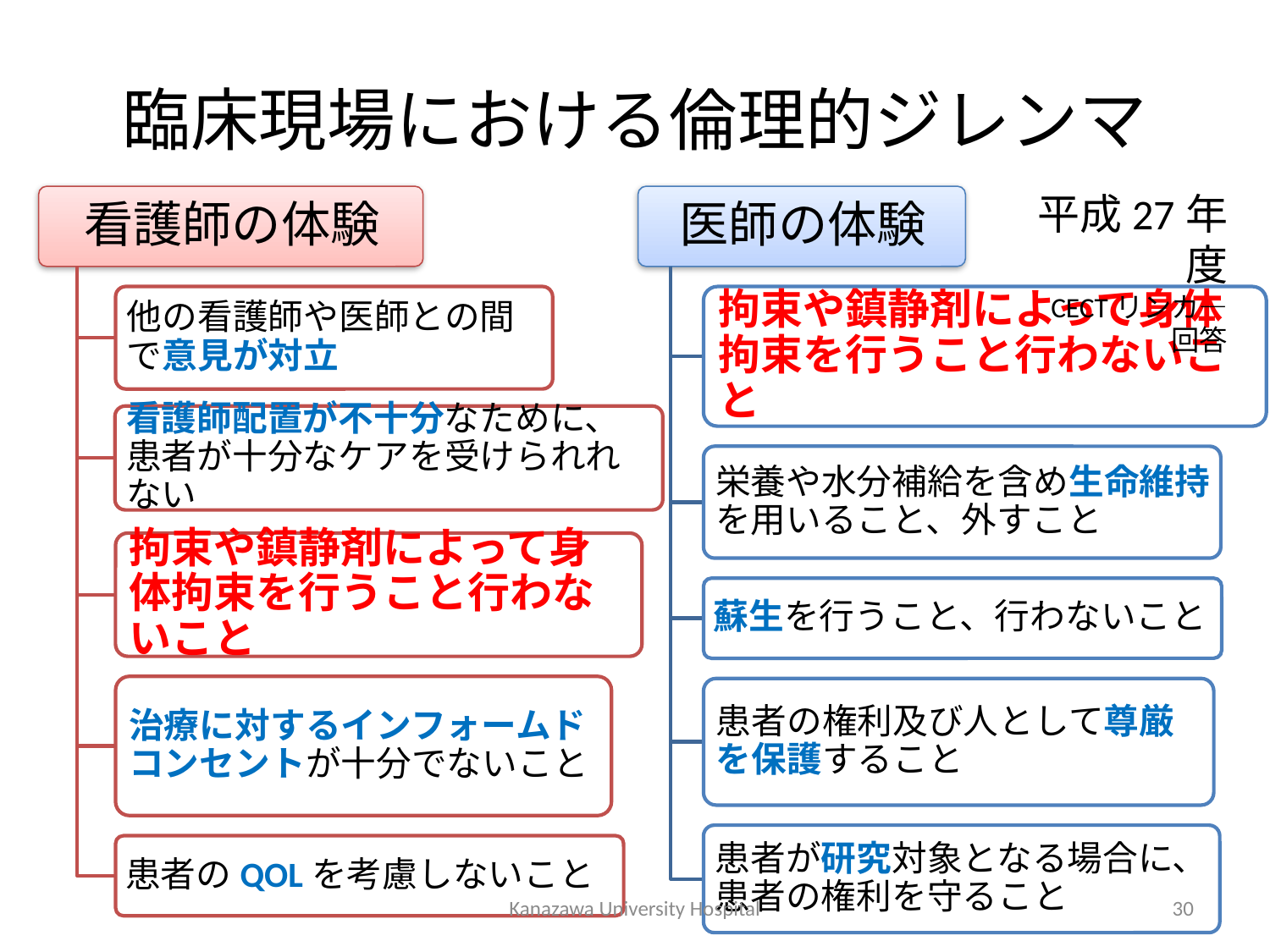

# 臨床現場における倫理的ジレンマ
平成27年度
　CECTリンカ―回答
看護師の体験
他の看護師や医師との間で意見が対立
看護師配置が不十分なために、患者が十分なケアを受けられれない
拘束や鎮静剤によって身体拘束を行うこと行わないこと
治療に対するインフォームドコンセントが十分でないこと
患者のQOLを考慮しないこと
医師の体験
拘束や鎮静剤によって身体拘束を行うこと行わないこと
栄養や水分補給を含め生命維持を用いること、外すこと
蘇生を行うこと、行わないこと
患者の権利及び人として尊厳を保護すること
患者が研究対象となる場合に、患者の権利を守ること
Kanazawa University Hospital
30